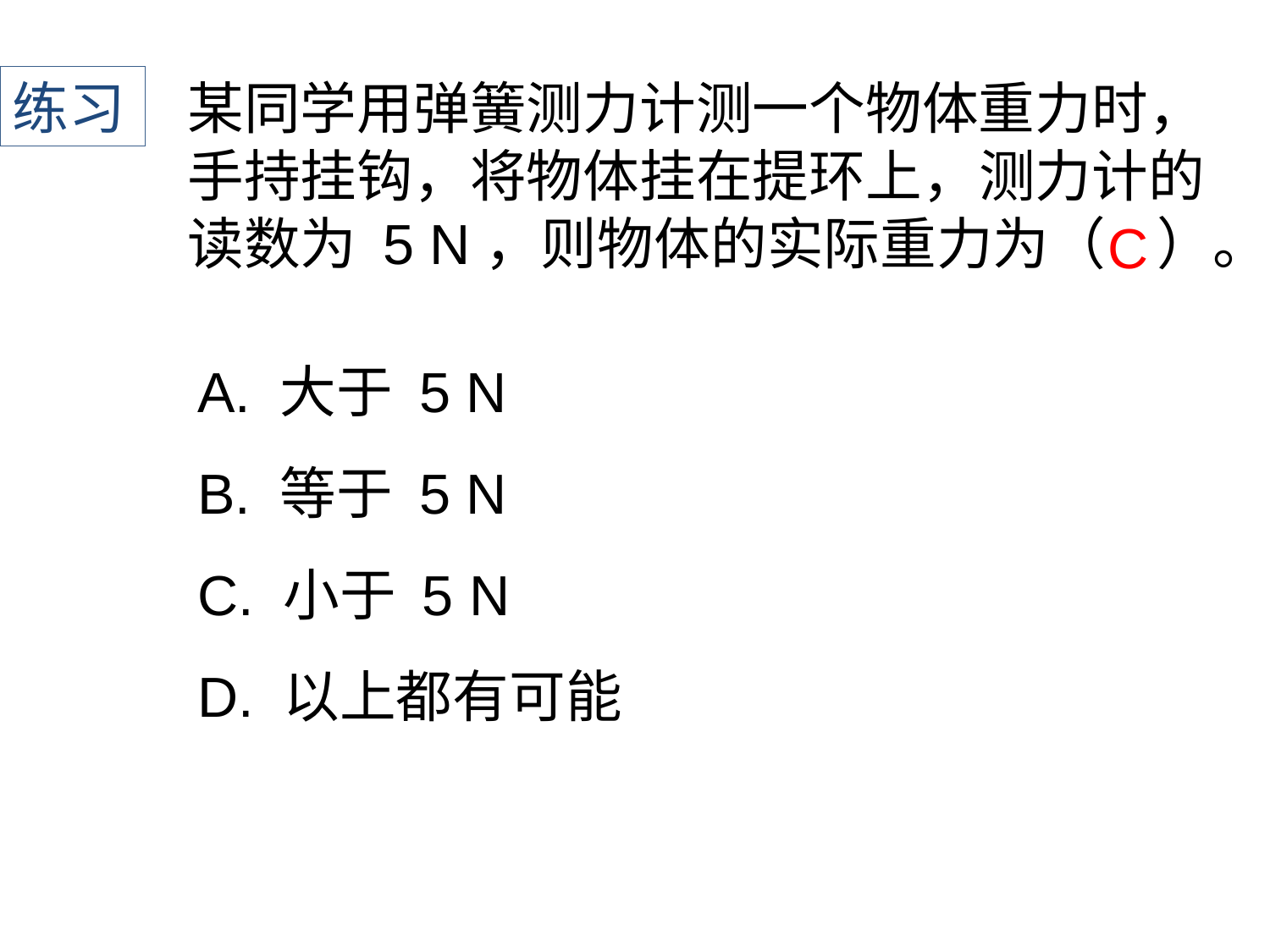

练习
某同学用弹簧测力计测一个物体重力时，手持挂钩，将物体挂在提环上，测力计的读数为 5 N，则物体的实际重力为（    ）。
C
A. 大于 5 N
B. 等于 5 N
C. 小于 5 N
D. 以上都有可能